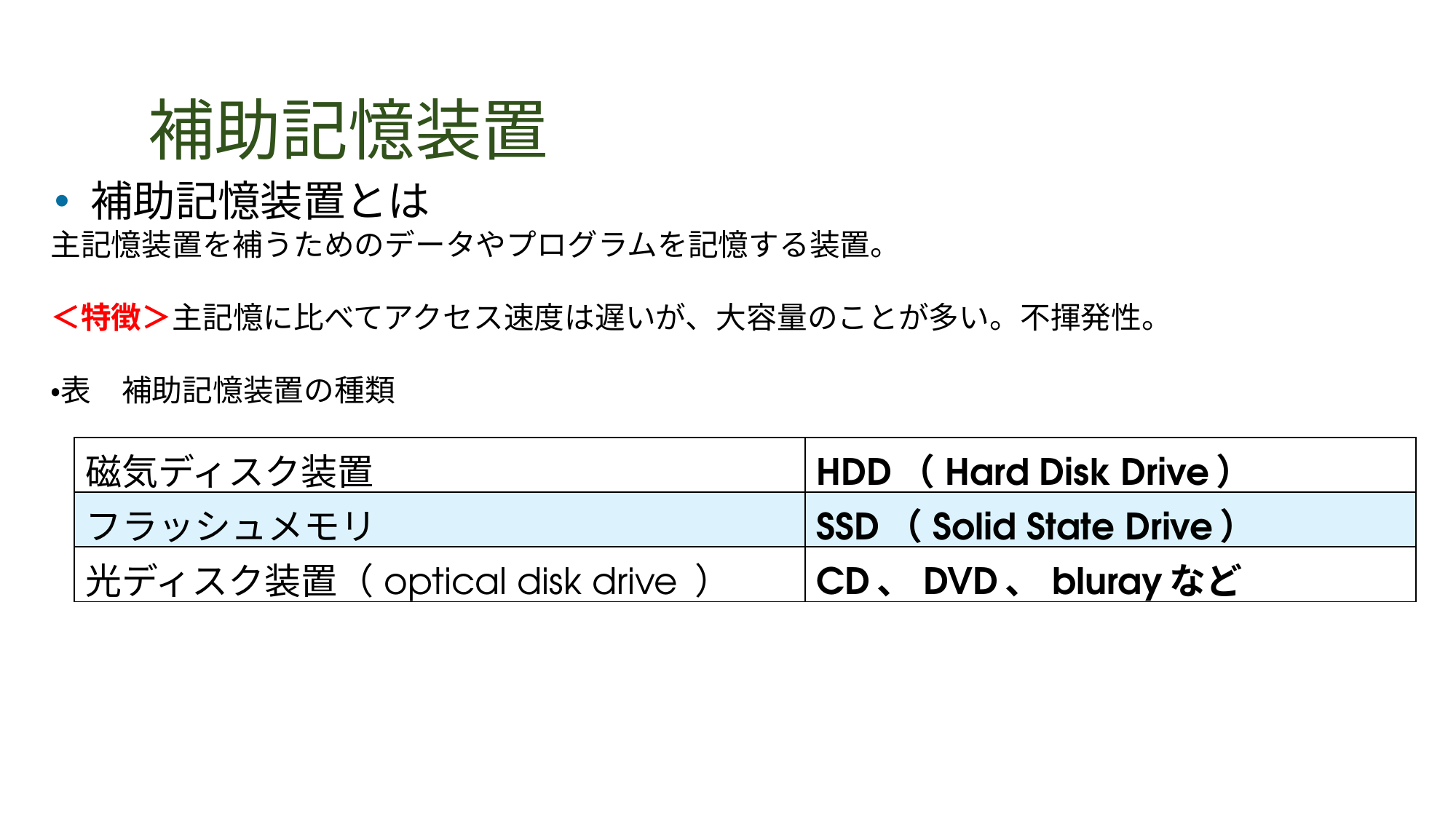

# 補助記憶装置
補助記憶装置とは
主記憶装置を補うためのデータやプログラムを記憶する装置。

＜特徴＞主記憶に比べてアクセス速度は遅いが、大容量のことが多い。不揮発性。

・表　補助記憶装置の種類
| 磁気ディスク装置 | HDD（Hard Disk Drive） |
| --- | --- |
| フラッシュメモリ | SSD（Solid State Drive） |
| 光ディスク装置（optical disk drive ） | CD、DVD、blurayなど |